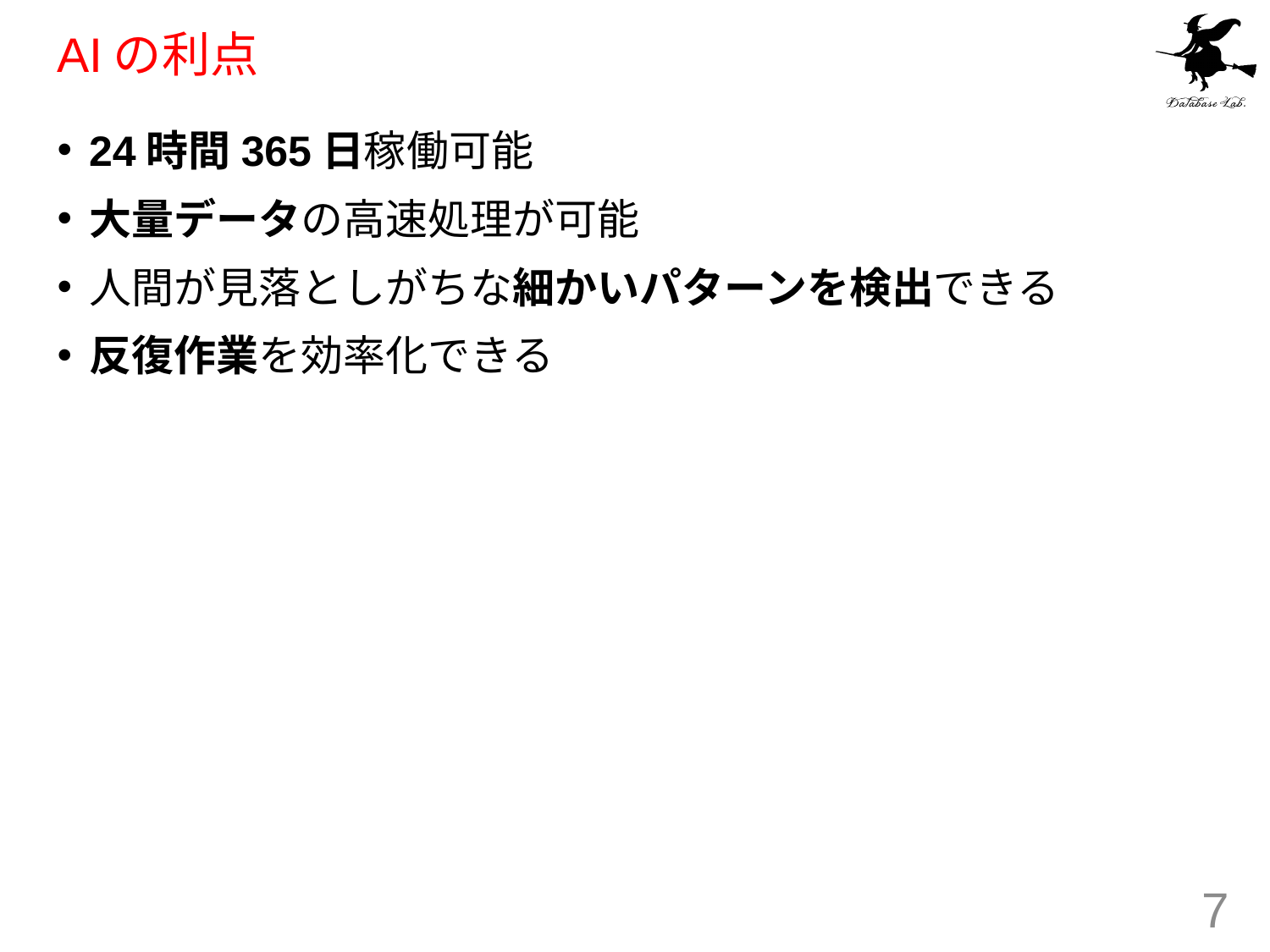

# AIの利点
24時間365日稼働可能
大量データの高速処理が可能
人間が見落としがちな細かいパターンを検出できる
反復作業を効率化できる
7